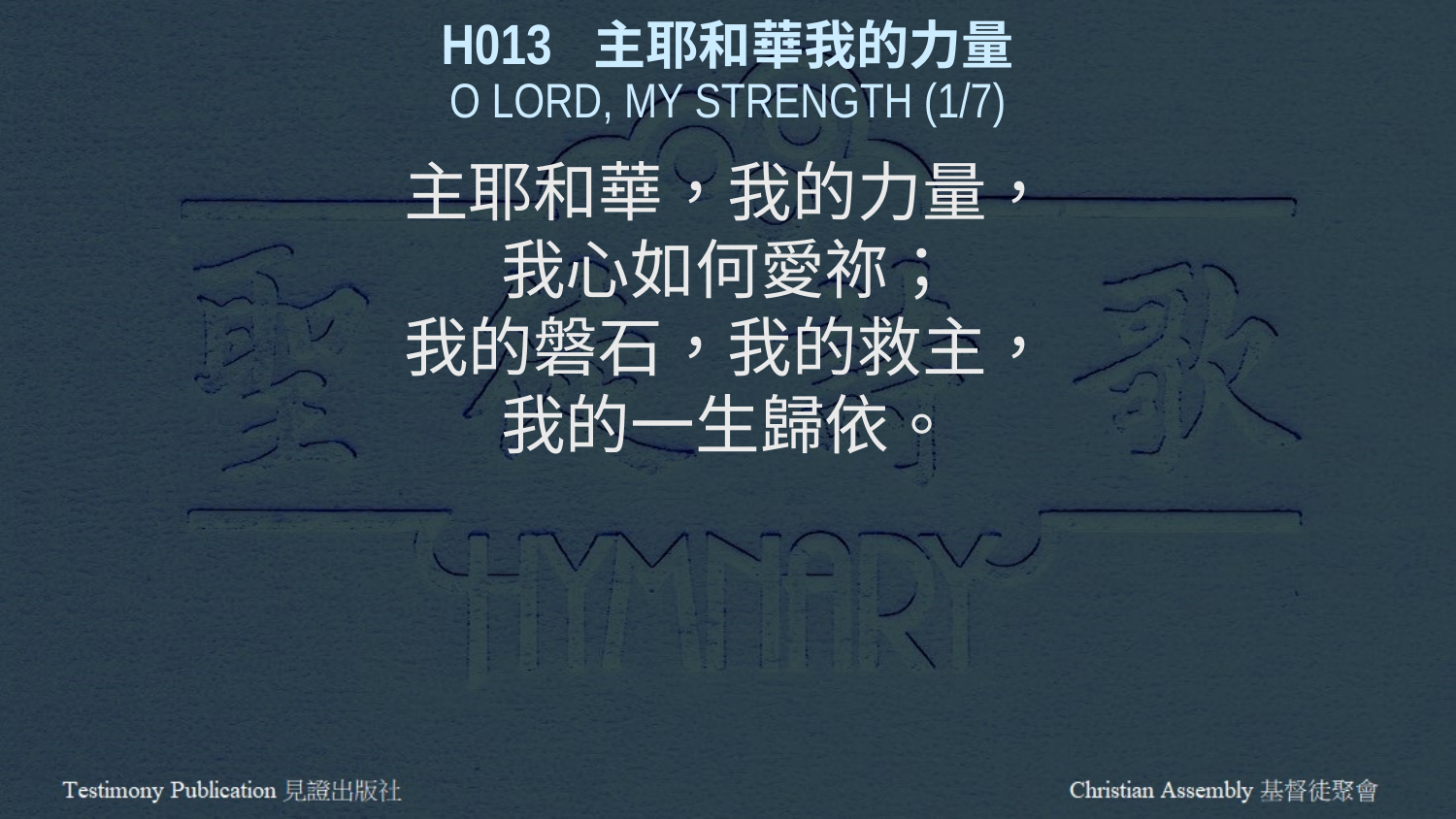

H013  主耶和華我的力量
O LORD, MY STRENGTH (1/7)
主耶和華，我的力量，
我心如何愛祢；
我的磐石，我的救主，
我的一生歸依。